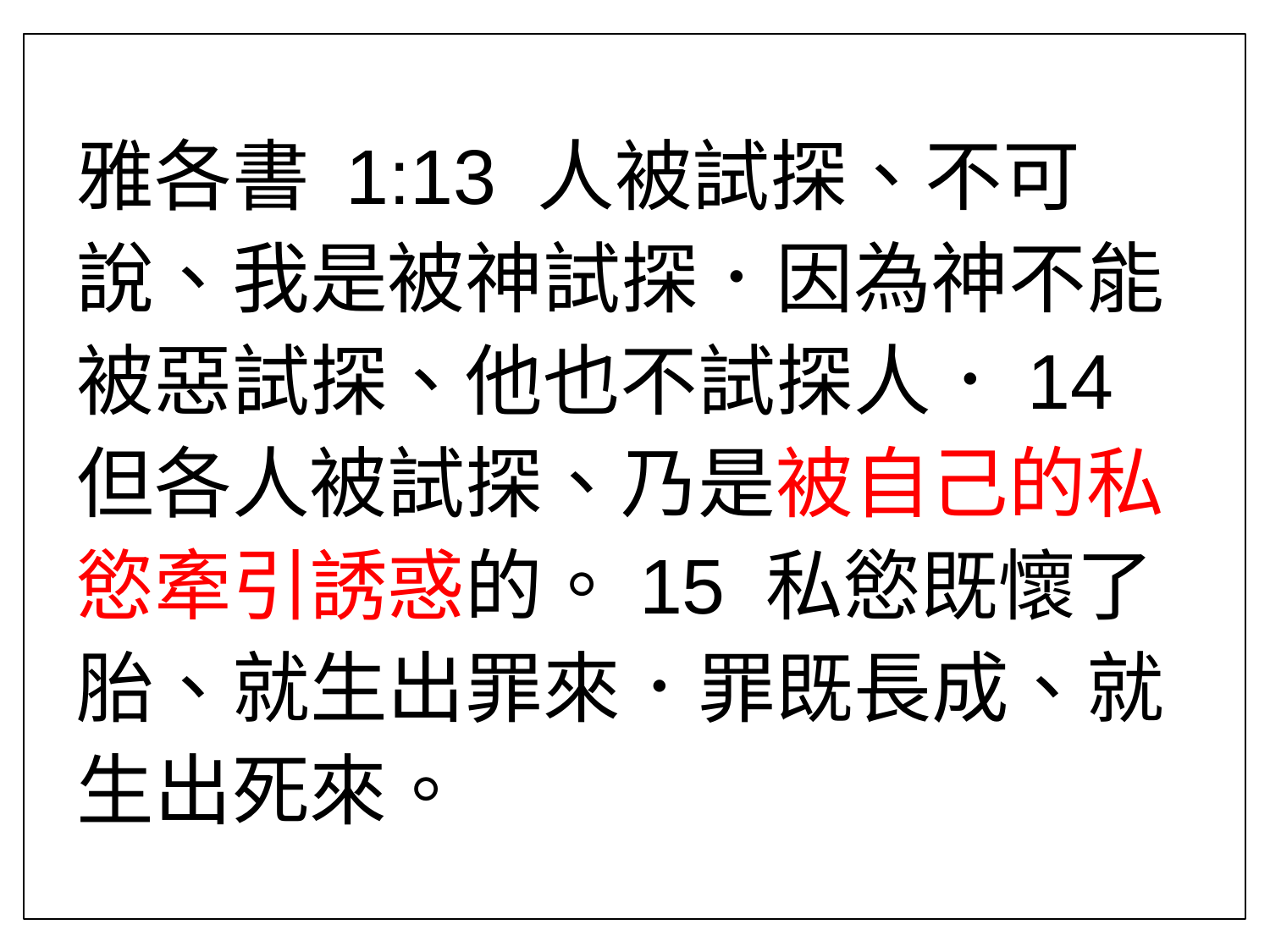

雅各書 1:13 人被試探、不可說、我是被神試探．因為神不能被惡試探、他也不試探人．14 但各人被試探、乃是被自己的私慾牽引誘惑的。15 私慾既懷了胎、就生出罪來．罪既長成、就生出死來。